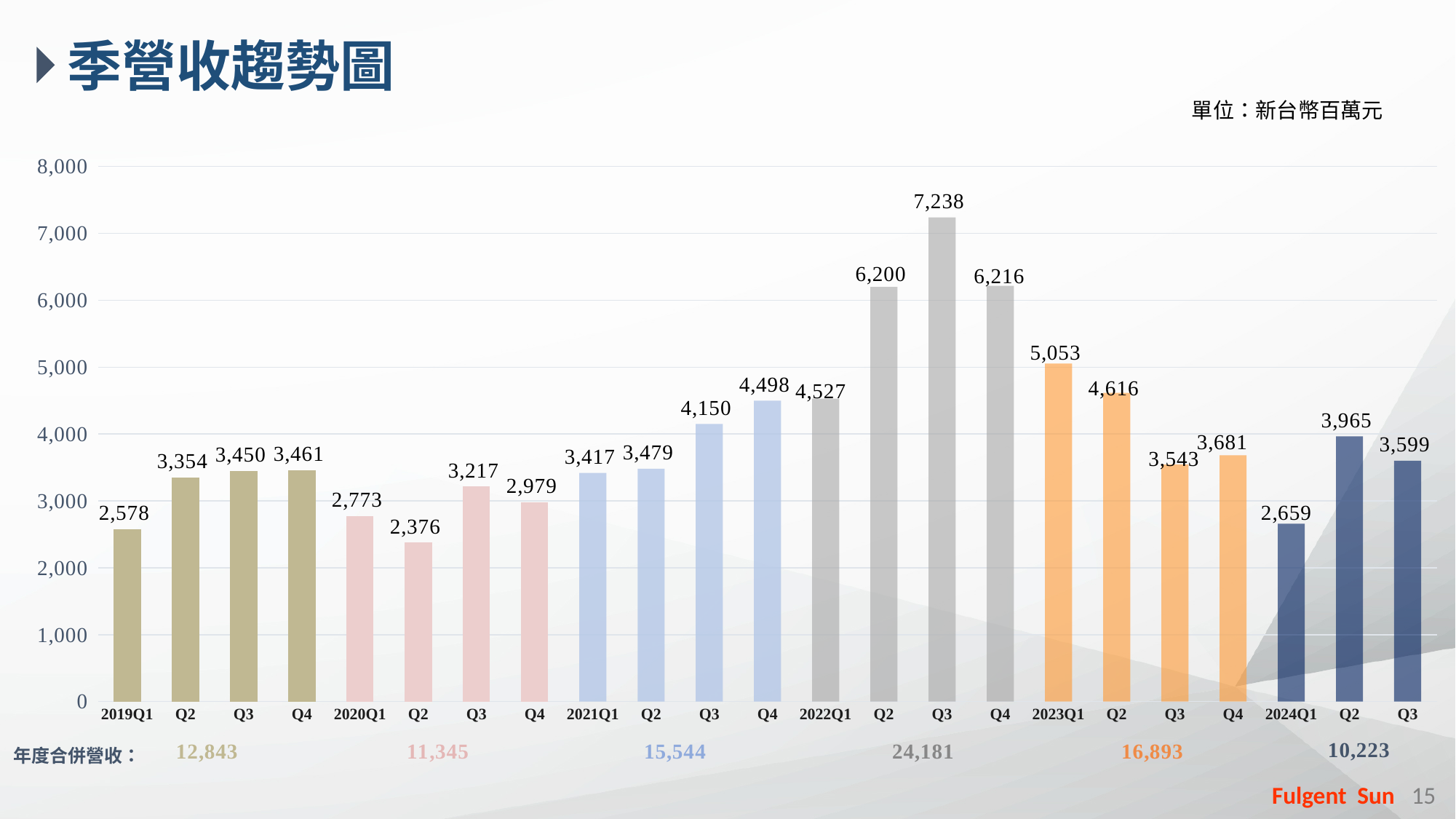

季營收趨勢圖

單位：新台幣百萬元

### Chart

| Category | 季營收 |
|---|---|
| 2019Q1 | 2578.0 |
| Q2 | 3354.0 |
| Q3 | 3450.0 |
| Q4 | 3461.0 |
| 2020Q1 | 2773.0 |
| Q2 | 2376.0 |
| Q3 | 3217.0 |
| Q4 | 2979.0 |
| 2021Q1 | 3417.0 |
| Q2 | 3479.0 |
| Q3 | 4150.0 |
| Q4 | 4498.0 |
| 2022Q1 | 4527.0 |
| Q2 | 6200.0 |
| Q3 | 7238.0 |
| Q4 | 6216.0 |
| 2023Q1 | 5053.0 |
| Q2 | 4616.0 |
| Q3 | 3543.0 |
| Q4 | 3681.0 |
| 2024Q1 | 2659.0 |
| Q2 | 3965.0 |
| Q3 | 3599.0 |
年度合併營收：